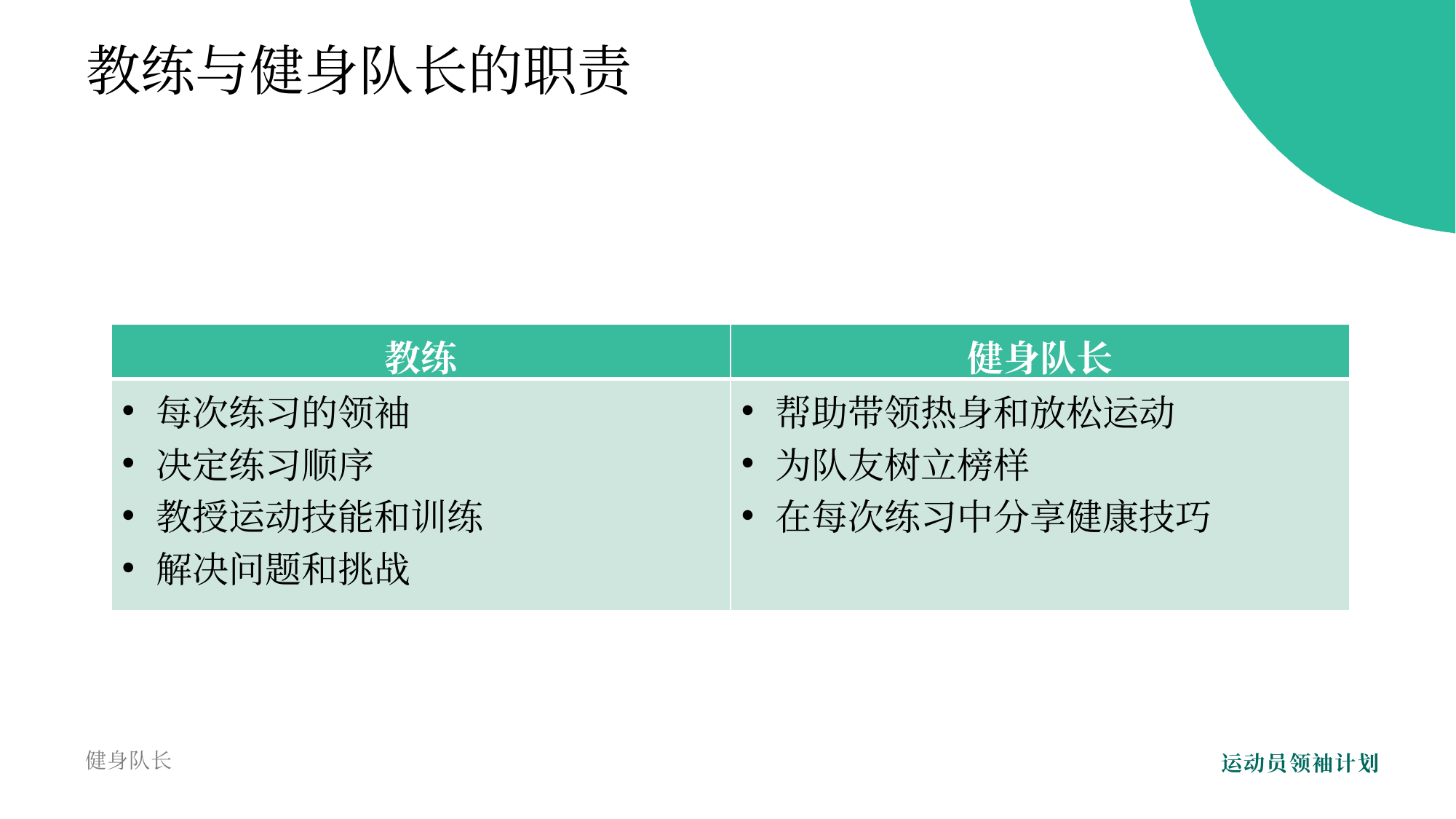

教练与健身队长的职责
| 教练 | 健身队长 |
| --- | --- |
| 每次练习的领袖 决定练习顺序 教授运动技能和训练 解决问题和挑战 | 帮助带领热身和放松运动 为队友树立榜样 在每次练习中分享健康技巧 |
健身队长